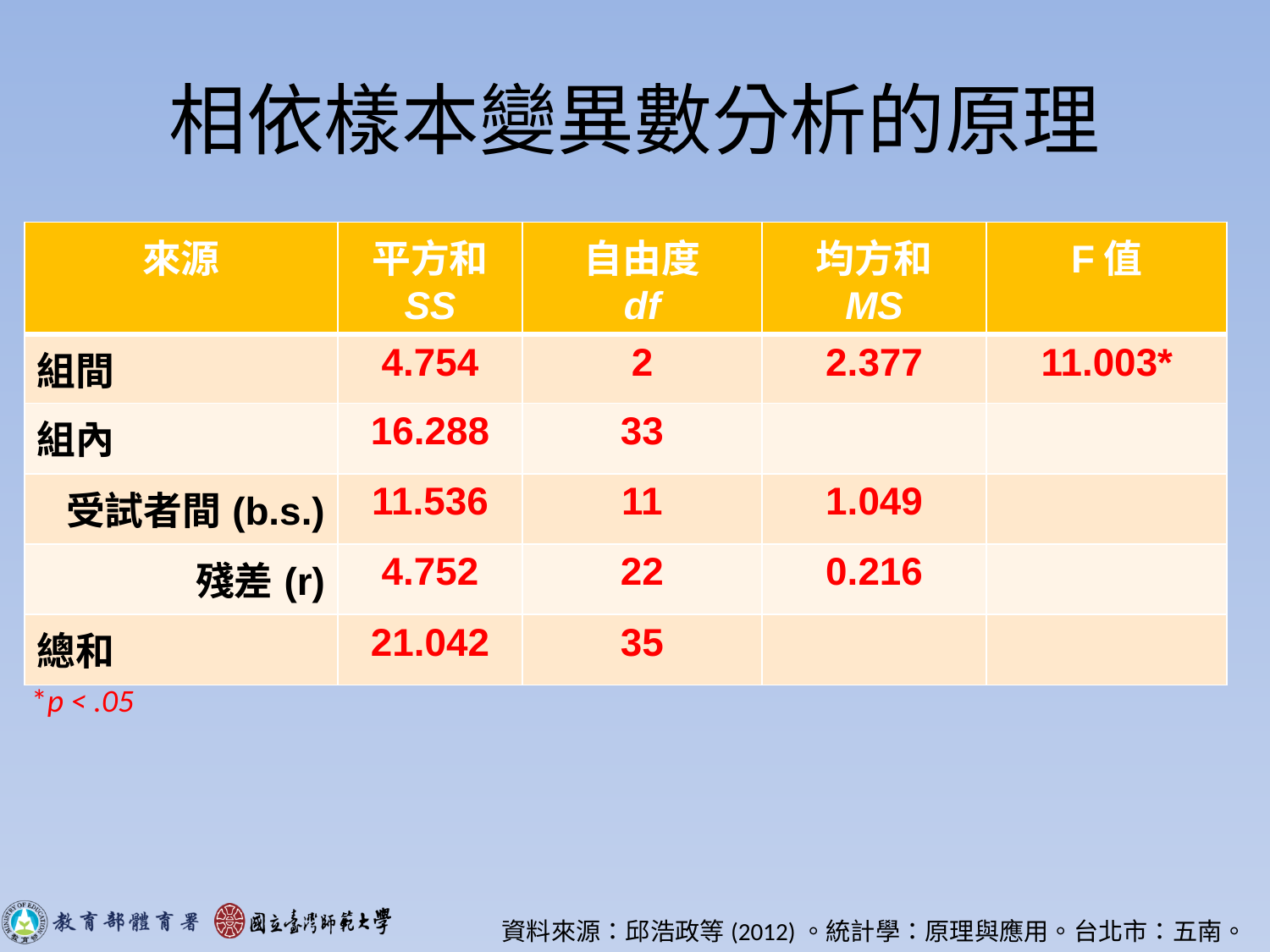

# 相依樣本變異數分析的原理
| 來源 | 平方和 SS | 自由度 df | 均方和 MS | F值 |
| --- | --- | --- | --- | --- |
| 組間 | 4.754 | 2 | 2.377 | 11.003\* |
| 組內 | 16.288 | 33 |  |  |
| 受試者間(b.s.) | 11.536 | 11 | 1.049 |  |
| 殘差(r) | 4.752 | 22 | 0.216 |  |
| 總和 | 21.042 | 35 |  |  |
*p < .05
資料來源：邱浩政等(2012)。統計學：原理與應用。台北市：五南。